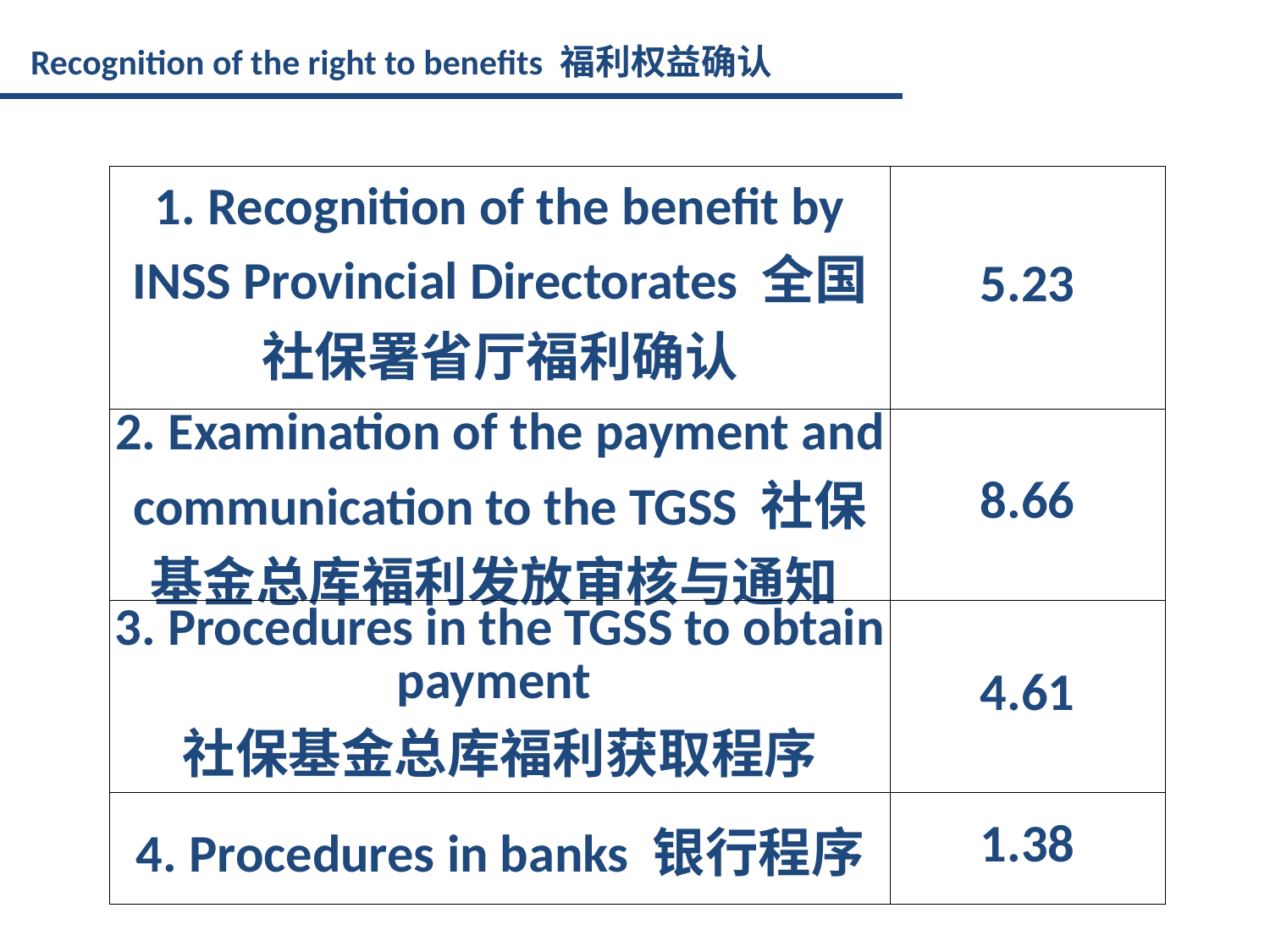

Recognition of the right to benefits 福利权益确认
| 1. Recognition of the benefit by INSS Provincial Directorates 全国社保署省厅福利确认 | 5.23 |
| --- | --- |
| 2. Examination of the payment and communication to the TGSS 社保基金总库福利发放审核与通知 | 8.66 |
| 3. Procedures in the TGSS to obtain payment 社保基金总库福利获取程序 | 4.61 |
| 4. Procedures in banks 银行程序 | 1.38 |